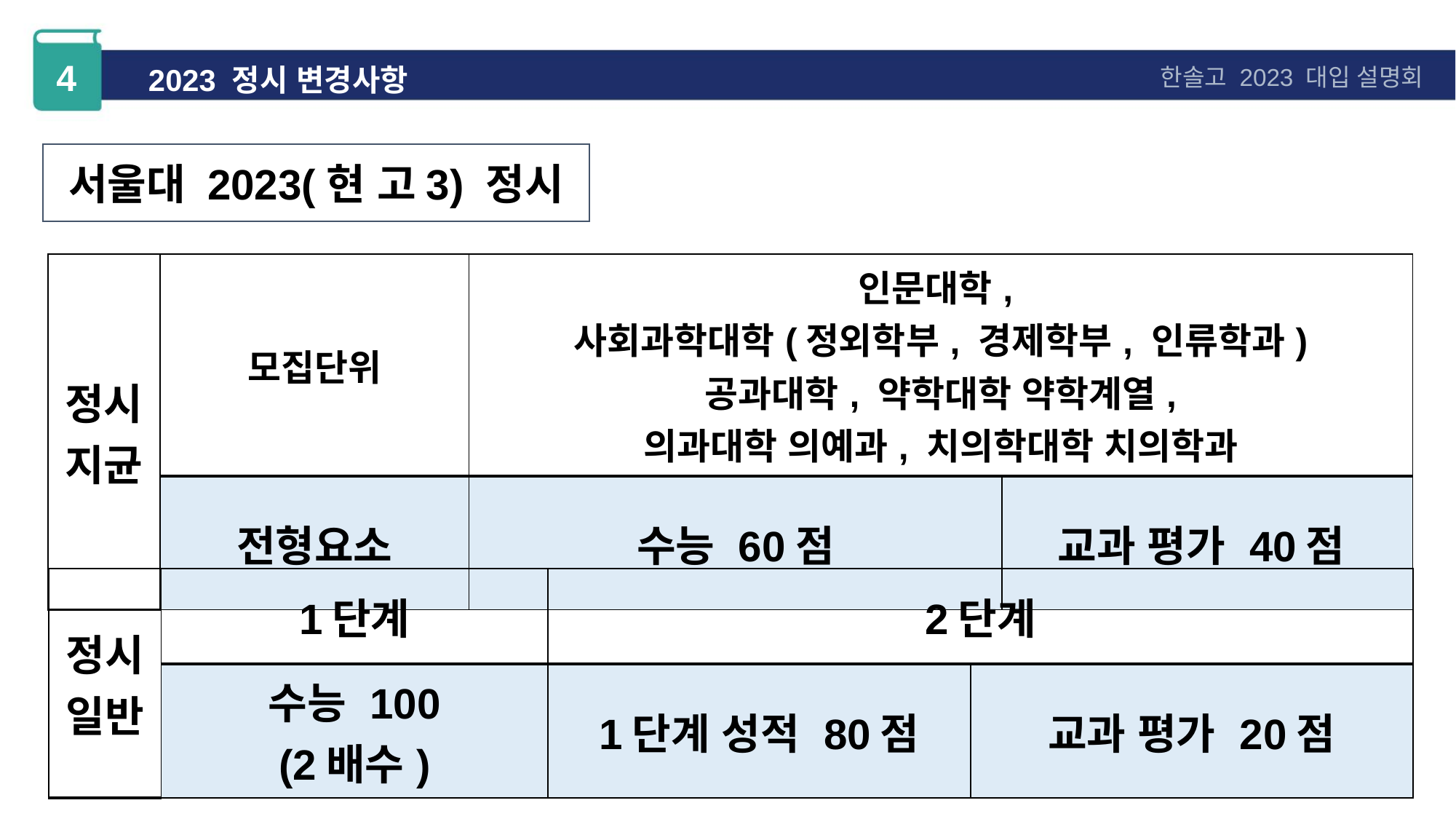

4
2023 정시 변경사항
한솔고 2023 대입 설명회
서울대 2023(현 고3) 정시
| 정시지균 | 모집단위 | 인문대학, 사회과학대학(정외학부, 경제학부, 인류학과) 공과대학, 약학대학 약학계열, 의과대학 의예과, 치의학대학 치의학과 |  |
| --- | --- | --- | --- |
|  | 전형요소 | 수능 60점 | 교과 평가 40점 |
| 정시일반 | 1단계 | 2단계 |  |
| --- | --- | --- | --- |
|  | 수능 100 (2배수) | 1단계 성적 80점 | 교과 평가 20점 |